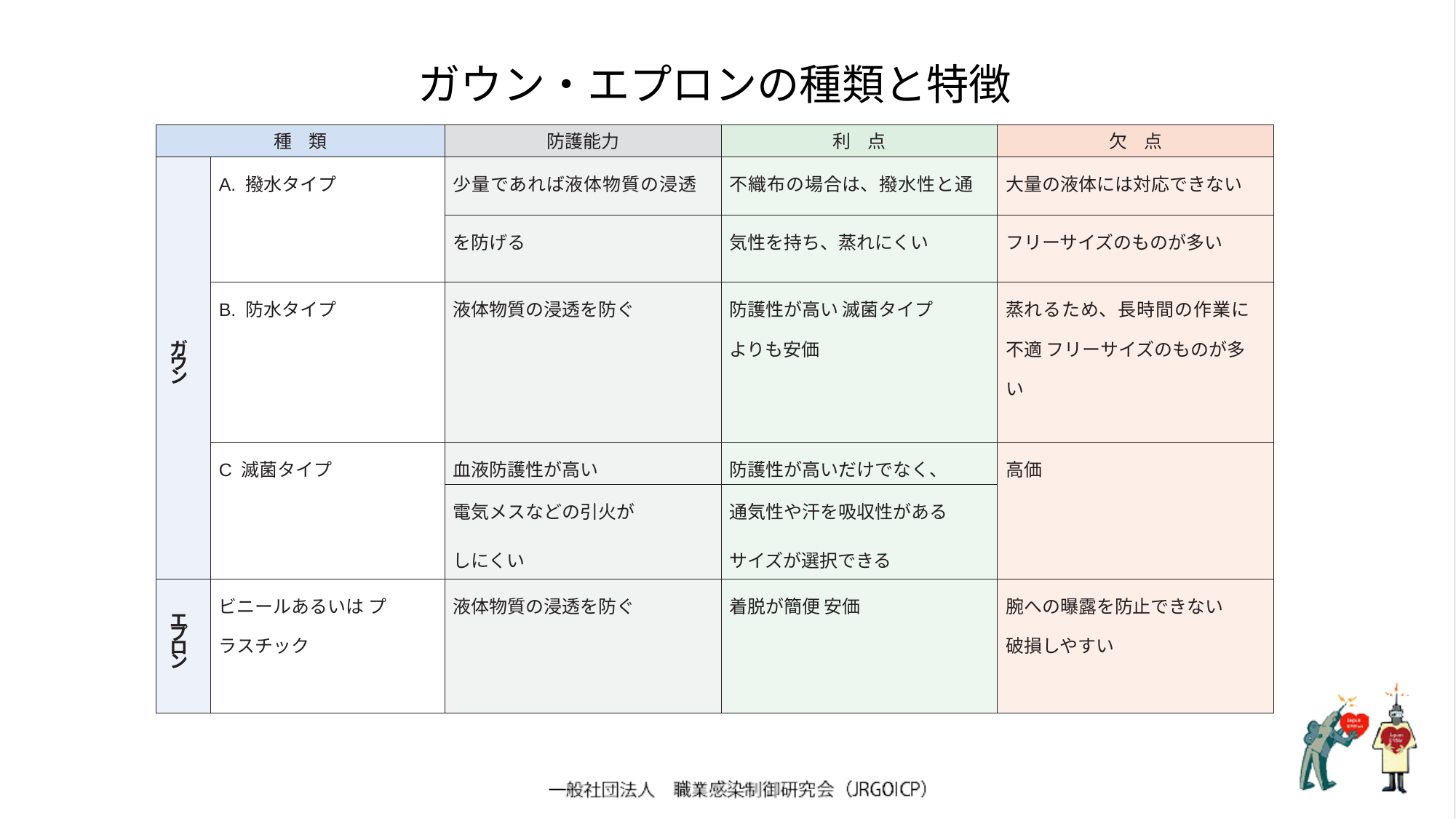

ガウン・エプロンの種類と特徴
| 種 類 |  | 防護能力 | 利 点 | 欠 点 |
| --- | --- | --- | --- | --- |
| ガ ウ ン | A. 撥水タイプ | 少量であれば液体物質の浸透 | 不織布の場合は、撥水性と通 | 大量の液体には対応できない |
|  |  | を防げる | 気性を持ち、蒸れにくい | フリーサイズのものが多い |
|  | B. 防水タイプ | 液体物質の浸透を防ぐ | 防護性が高い 滅菌タイプよりも安価 | 蒸れるため、長時間の作業に 不適 フリーサイズのものが多い |
|  | C 滅菌タイプ | 血液防護性が高い | 防護性が高いだけでなく、 | 高価 |
|  |  | 電気メスなどの引火が | 通気性や汗を吸収性がある |  |
|  |  | しにくい | サイズが選択できる |  |
| エ プ ロ ン | ビニールあるいは プラスチック | 液体物質の浸透を防ぐ | 着脱が簡便 安価 | 腕への曝露を防止できない 破損しやすい |